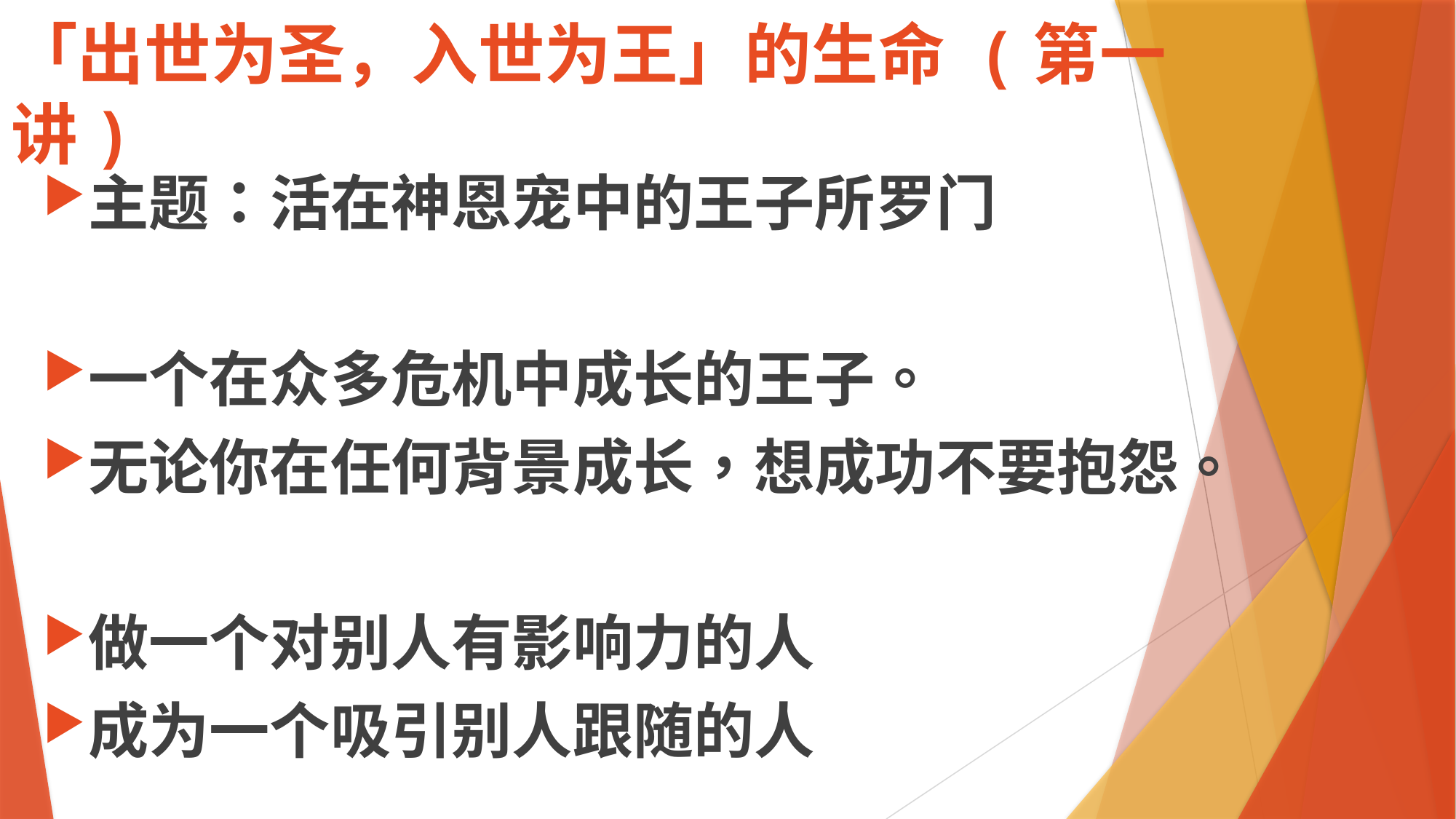

# 「出世为圣，入世为王」的生命 (第一讲)
主题：活在神恩宠中的王子所罗门

一个在众多危机中成长的王子。
无论你在任何背景成长，想成功不要抱怨。

做一个对别人有影响力的人
成为一个吸引别人跟随的人